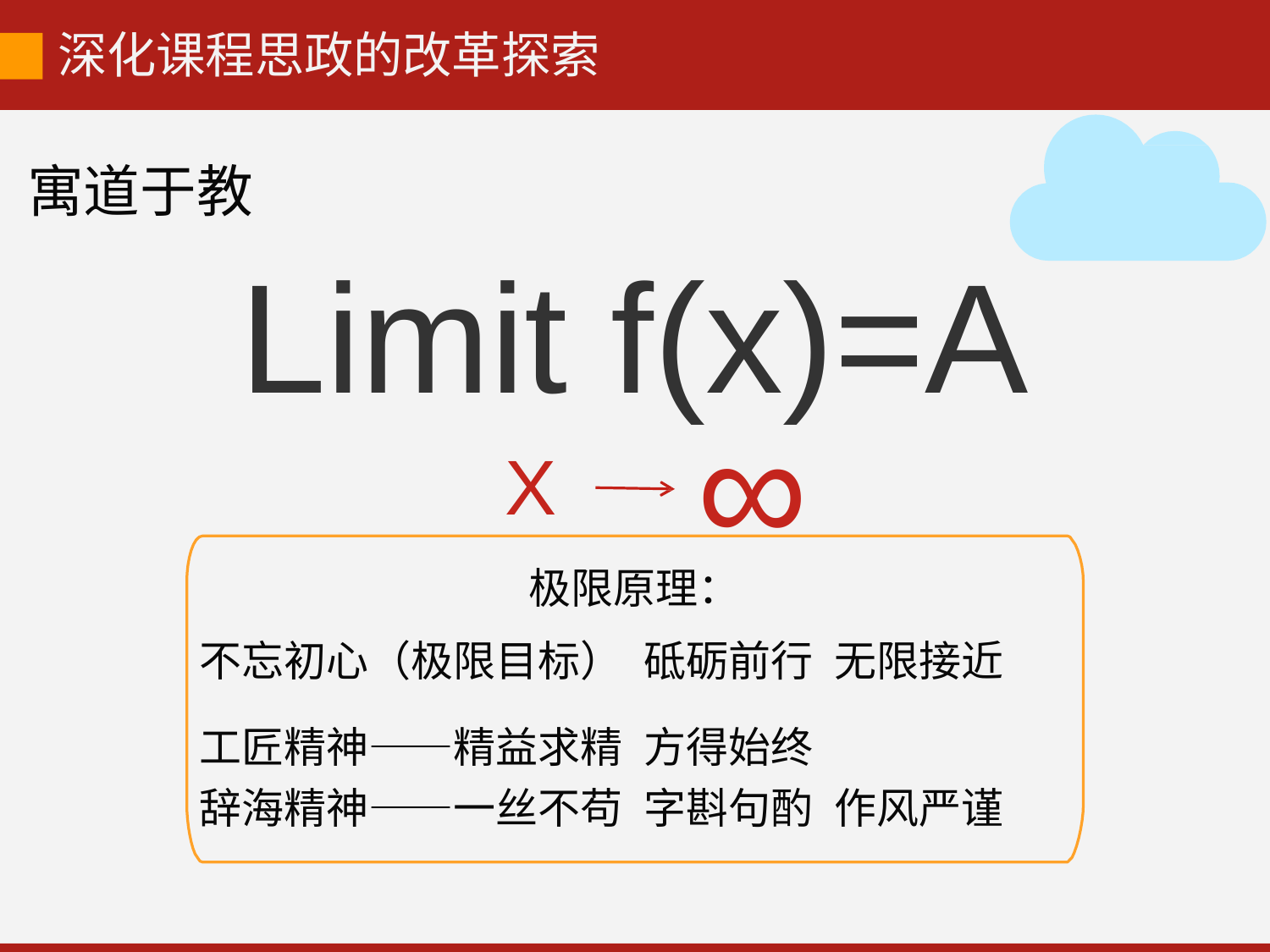

深化课程思政的改革探索

寓道于教
# Limit f(x)=A
∞
X

极限原理：
| 不忘初心（极限目标） | 砥砺前行 | 无限接近 |
| --- | --- | --- |
| 工匠精神——精益求精 | 方得始终 |  |
| 辞海精神——一丝不苟 | 字斟句酌 | 作风严谨 |